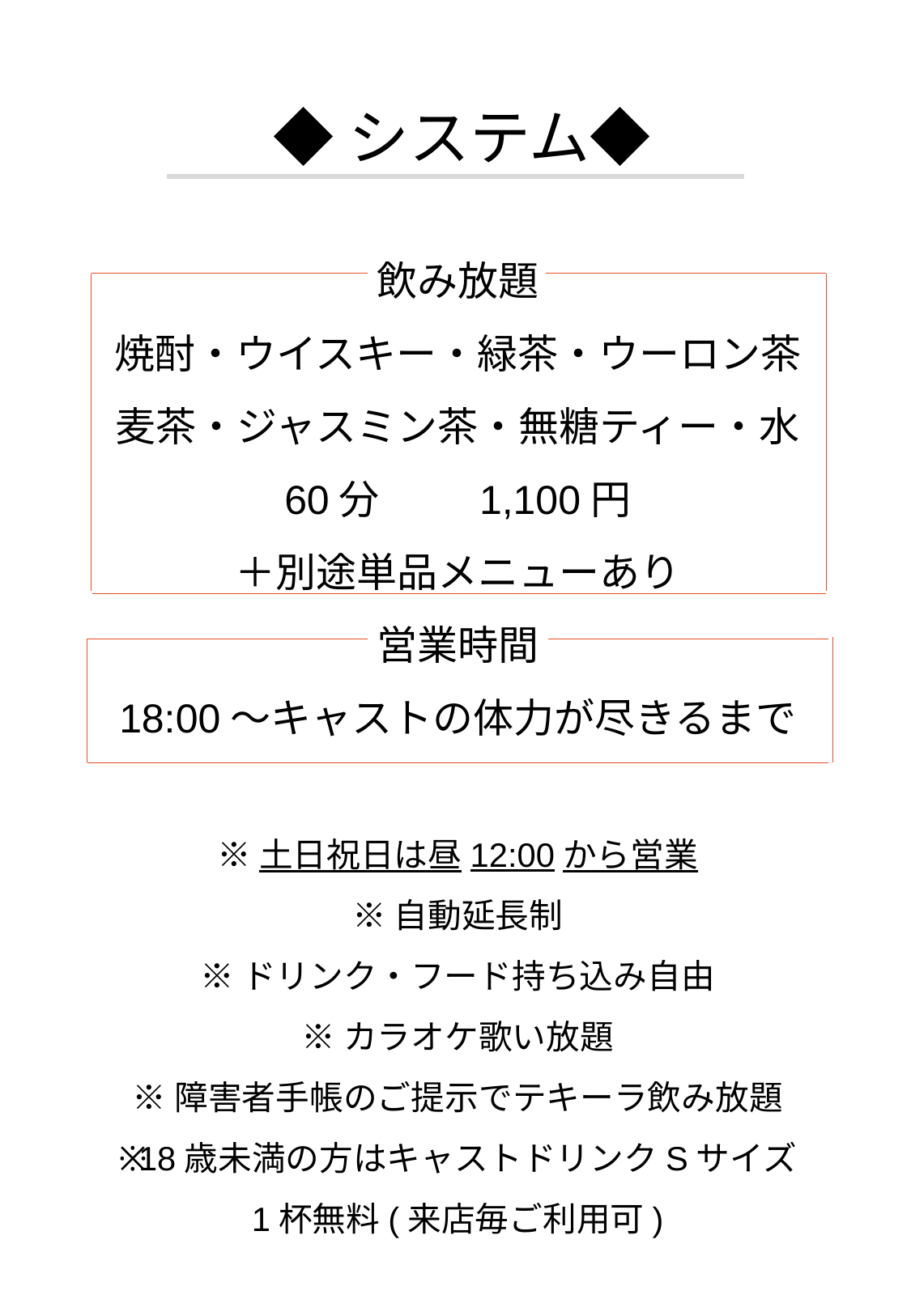

◆システム◆
飲み放題
焼酎・ウイスキー・緑茶・ウーロン茶
麦茶・ジャスミン茶・無糖ティー・水
60分　　 1,100円
＋別途単品メニューあり
営業時間
18:00～キャストの体力が尽きるまで

※土日祝日は昼12:00から営業
※自動延長制
※ドリンク・フード持ち込み自由
※カラオケ歌い放題
※障害者手帳のご提示でテキーラ飲み放題
※18歳未満の方はキャストドリンクSサイズ
1杯無料(来店毎ご利用可)